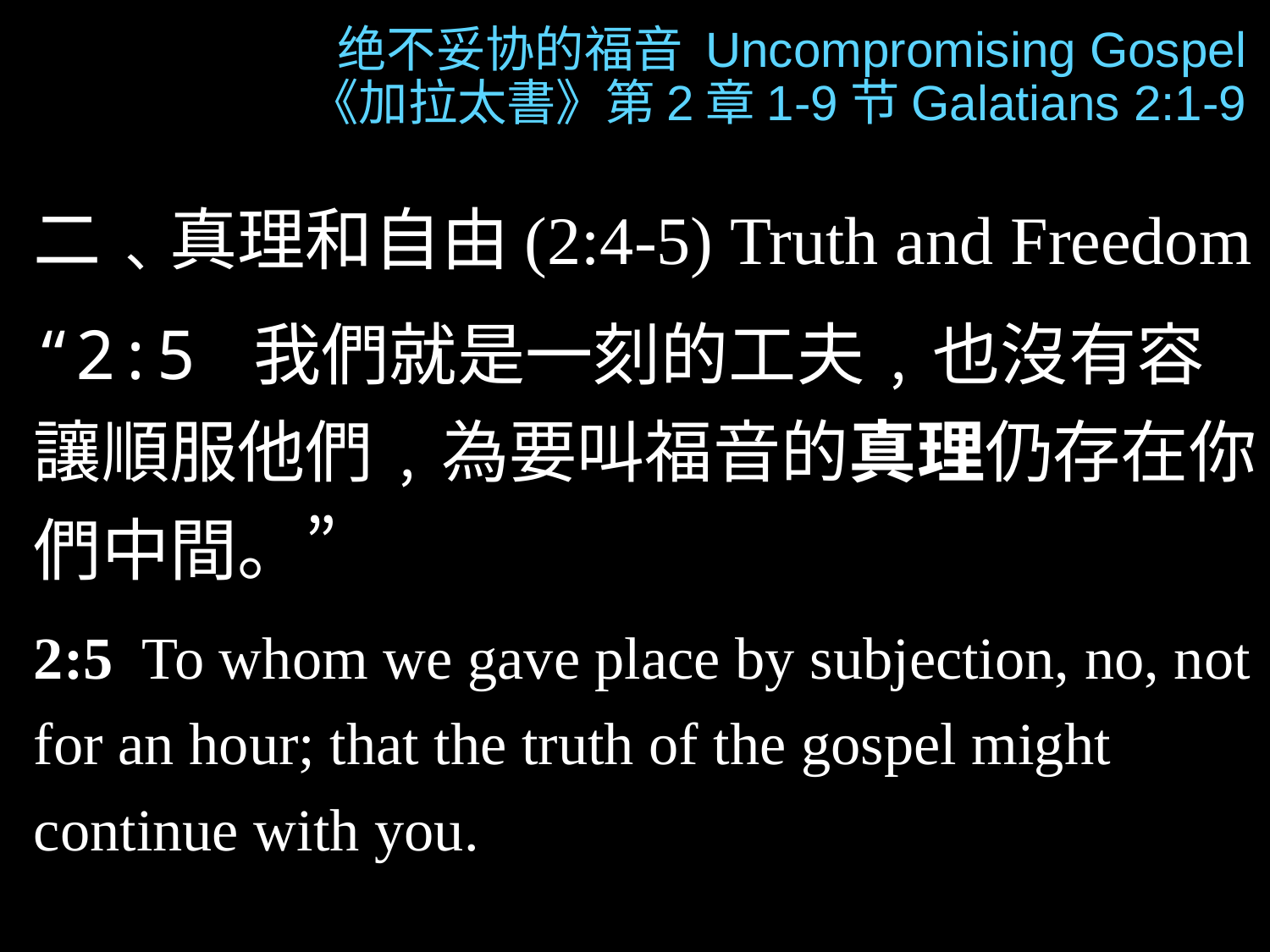

绝不妥协的福音 Uncompromising Gospel
《加拉太書》第2章1-9节Galatians 2:1-9
二﹑真理和自由(2:4-5) Truth and Freedom
“2:5 我們就是一刻的工夫﹐也沒有容讓順服他們﹐為要叫福音的真理仍存在你們中間。”
2:5  To whom we gave place by subjection, no, not for an hour; that the truth of the gospel might continue with you.